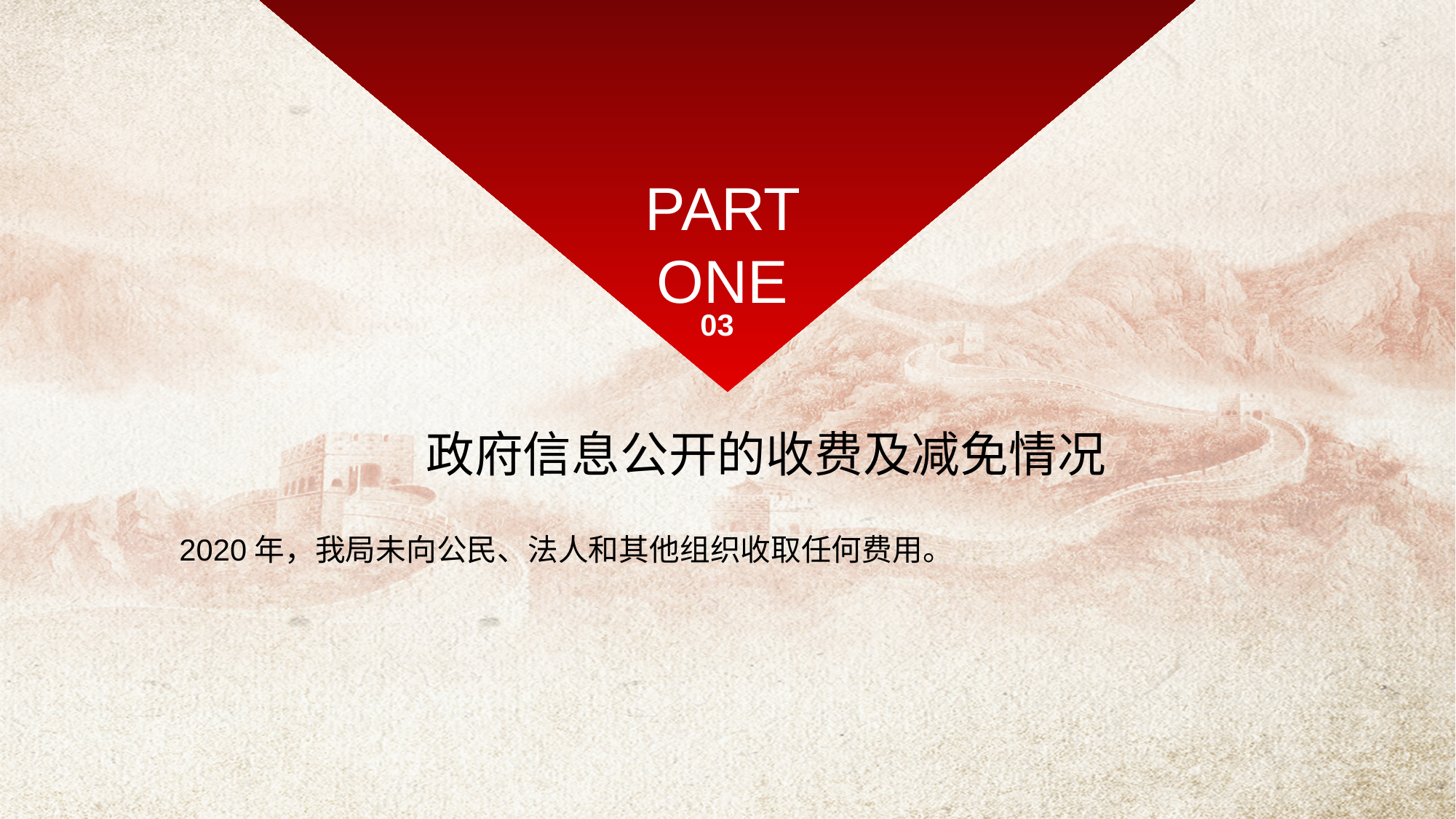

#
PART ONE

03
政府信息公开的收费及减免情况
      2020年，我局未向公民、法人和其他组织收取任何费用。